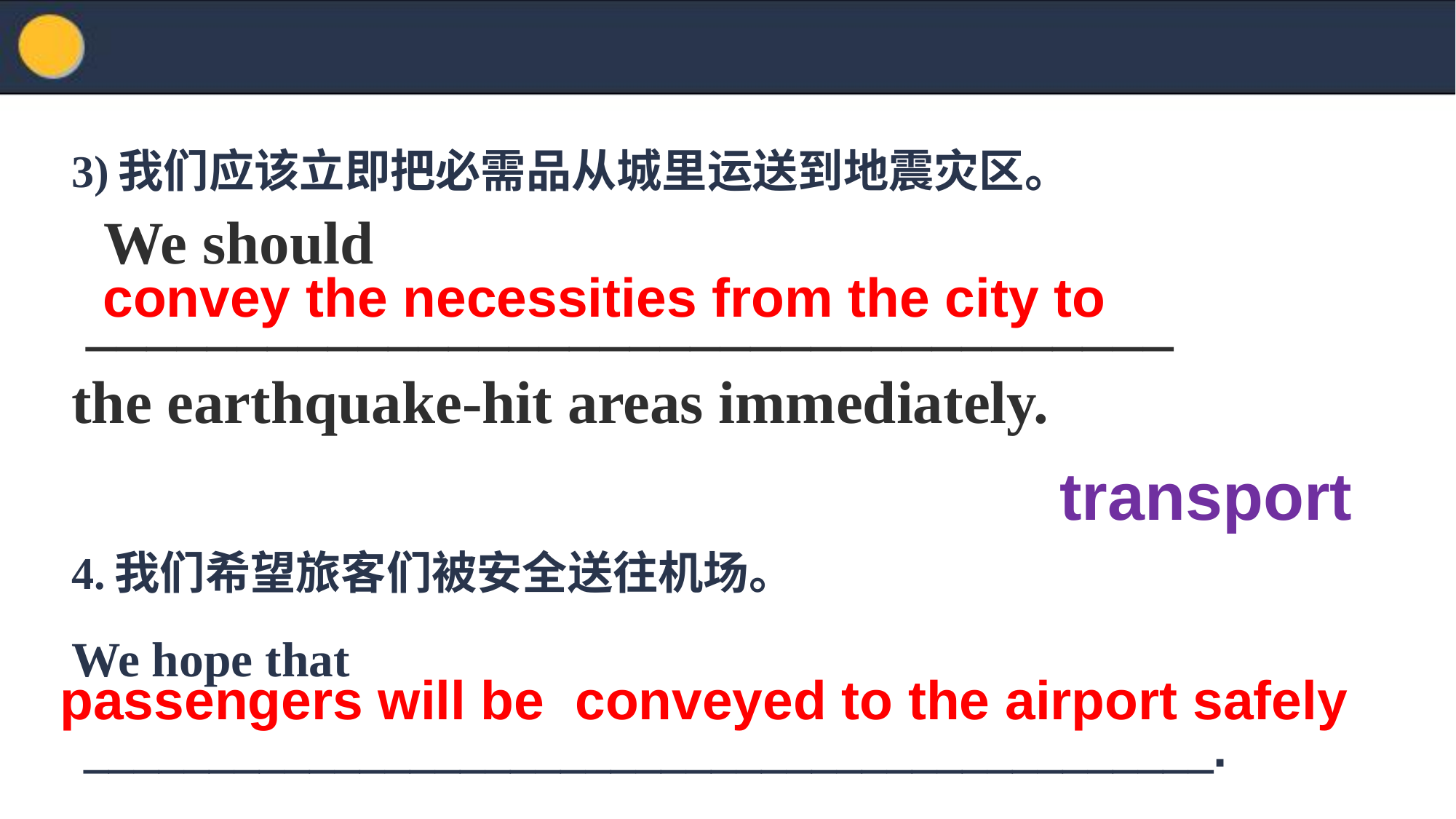

3)我们应该立即把必需品从城里运送到地震灾区。
  We should
 ____________________________________
the earthquake-hit areas immediately.

4.我们希望旅客们被安全送往机场。
We hope that
 _____________________________________________.

convey the necessities from the city to
transport
passengers will be  conveyed to the airport safely